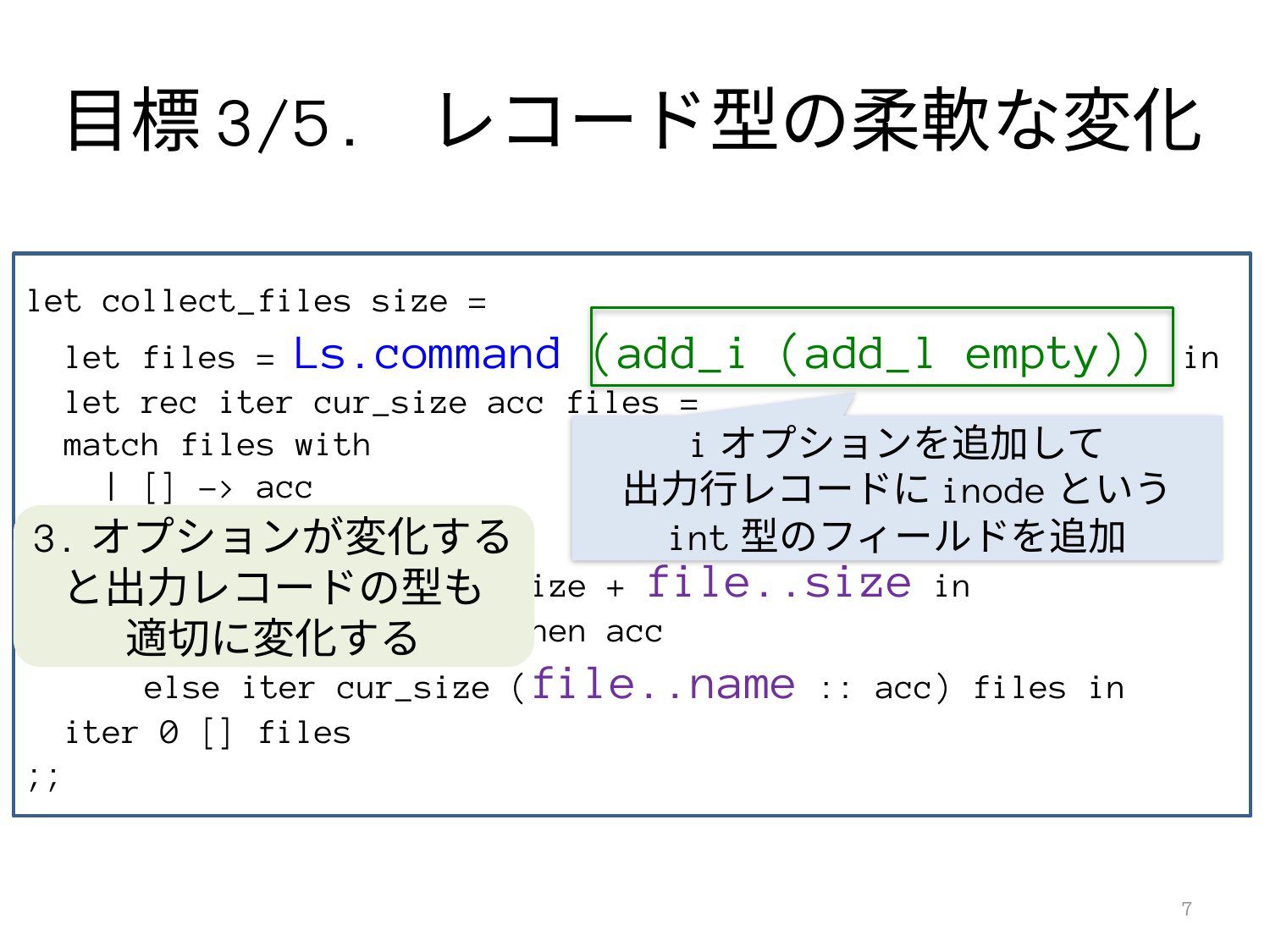

# 目標3/5. レコード型の柔軟な変化
let collect_files size =
  let files = Ls.command (add_i (add_l empty)) in
  let rec iter cur_size acc files =
  match files with
    | [] -> acc
    | file :: files ->
    　　let cur_size = cur_size + file..size in
    　　if cur_size > size then acc
    　　else iter cur_size (file..name :: acc) files in
  iter 0 [] files
;;

iオプションを追加して
出力行レコードにinodeという
int型のフィールドを追加
3.オプションが変化すると出力レコードの型も
適切に変化する
7